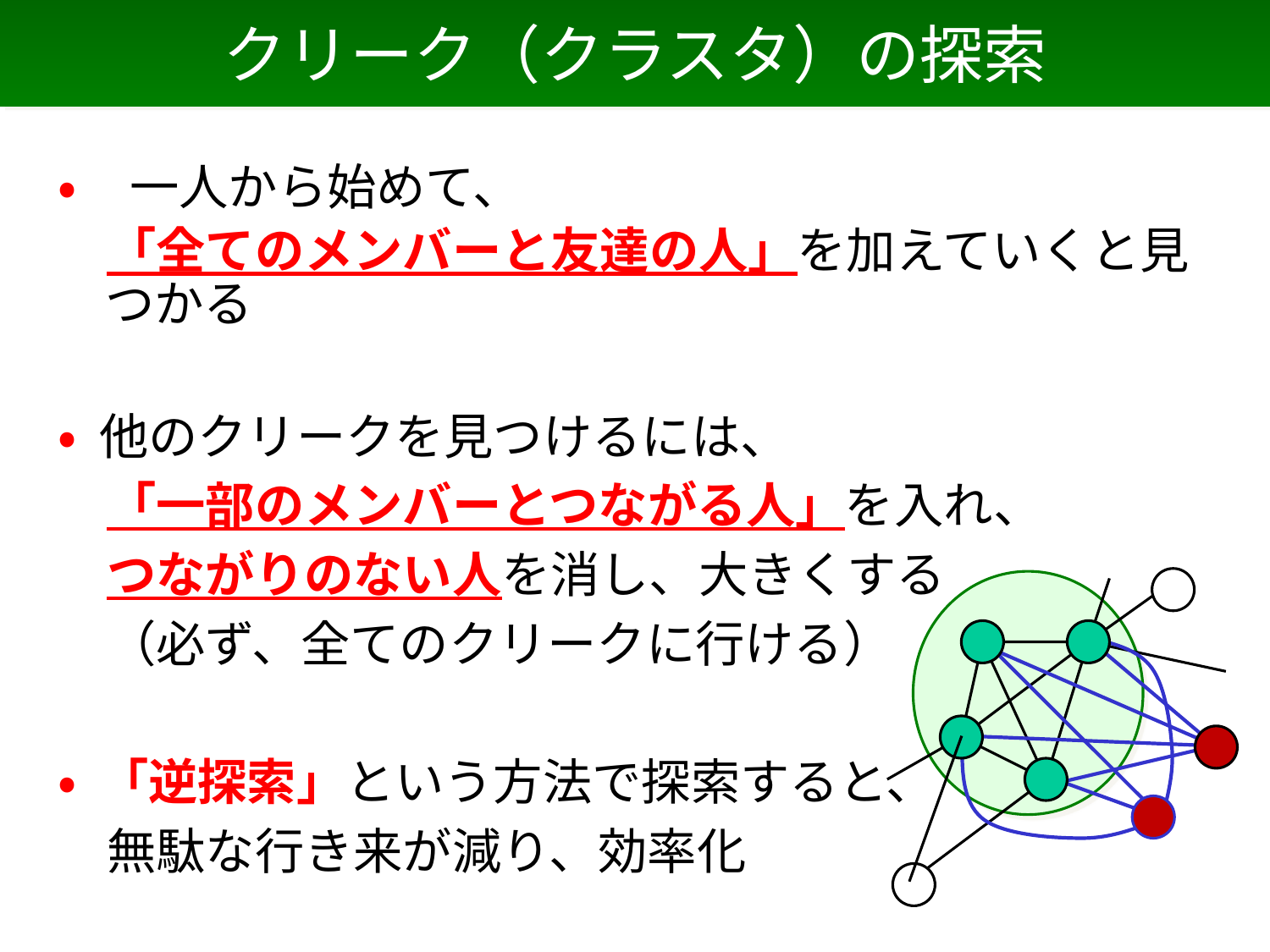

# クリーク（クラスタ）の探索
• 一人から始めて、
　「全てのメンバーと友達の人」を加えていくと見つかる

• 他のクリークを見つけるには、
　「一部のメンバーとつながる人」を入れ、
　つながりのない人を消し、大きくする
　（必ず、全てのクリークに行ける）

• 「逆探索」という方法で探索すると、
　無駄な行き来が減り、効率化